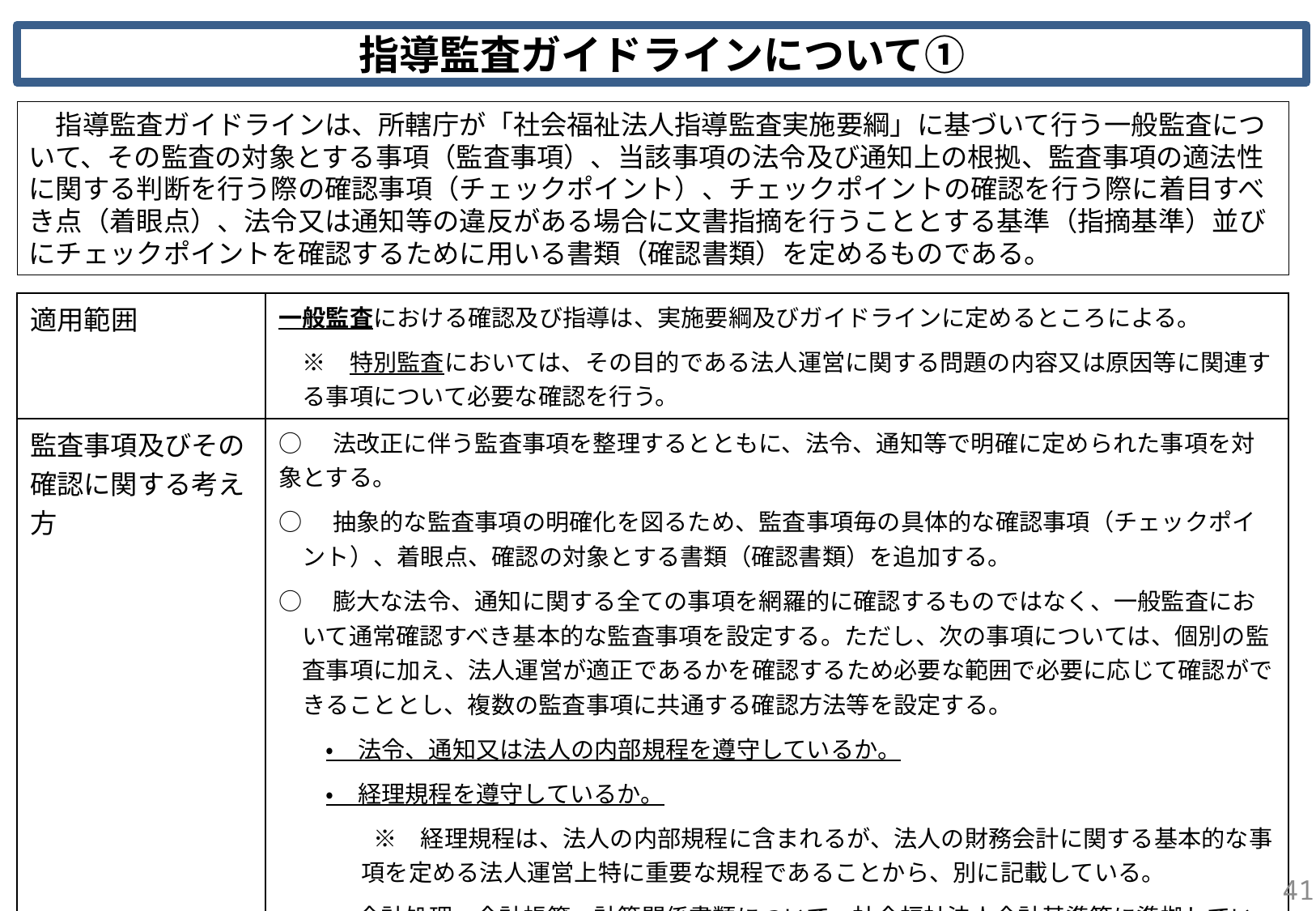

指導監査ガイドラインについて①
　指導監査ガイドラインは、所轄庁が「社会福祉法人指導監査実施要綱」に基づいて行う一般監査について、その監査の対象とする事項（監査事項）、当該事項の法令及び通知上の根拠、監査事項の適法性に関する判断を行う際の確認事項（チェックポイント）、チェックポイントの確認を行う際に着目すべき点（着眼点）、法令又は通知等の違反がある場合に文書指摘を行うこととする基準（指摘基準）並びにチェックポイントを確認するために用いる書類（確認書類）を定めるものである。
| 適用範囲 | 一般監査における確認及び指導は、実施要綱及びガイドラインに定めるところによる。 　※　特別監査においては、その目的である法人運営に関する問題の内容又は原因等に関連する事項について必要な確認を行う。 |
| --- | --- |
| 監査事項及びその確認に関する考え方 | ○　法改正に伴う監査事項を整理するとともに、法令、通知等で明確に定められた事項を対象とする。 ○　抽象的な監査事項の明確化を図るため、監査事項毎の具体的な確認事項（チェックポイント）、着眼点、確認の対象とする書類（確認書類）を追加する。 ○　膨大な法令、通知に関する全ての事項を網羅的に確認するものではなく、一般監査において通常確認すべき基本的な監査事項を設定する。ただし、次の事項については、個別の監査事項に加え、法人運営が適正であるかを確認するため必要な範囲で必要に応じて確認ができることとし、複数の監査事項に共通する確認方法等を設定する。 　　・　法令、通知又は法人の内部規程を遵守しているか。 　　・　経理規程を遵守しているか。 　　　　※　経理規程は、法人の内部規程に含まれるが、法人の財務会計に関する基本的な事項を定める法人運営上特に重要な規程であることから、別に記載している。 　　・　会計処理、会計帳簿、計算関係書類について、社会福祉法人会計基準等に準拠しているか。 　　　　※　これらの事項については、社会福祉法人会計基準等に基づき適正な会計処理を行い、法人の財務状況を正確に表示することは、法人の財務規律の強化や情報公開の観点から特に重要であるため、経理規程等の取扱いとは別に記載している。 |
41